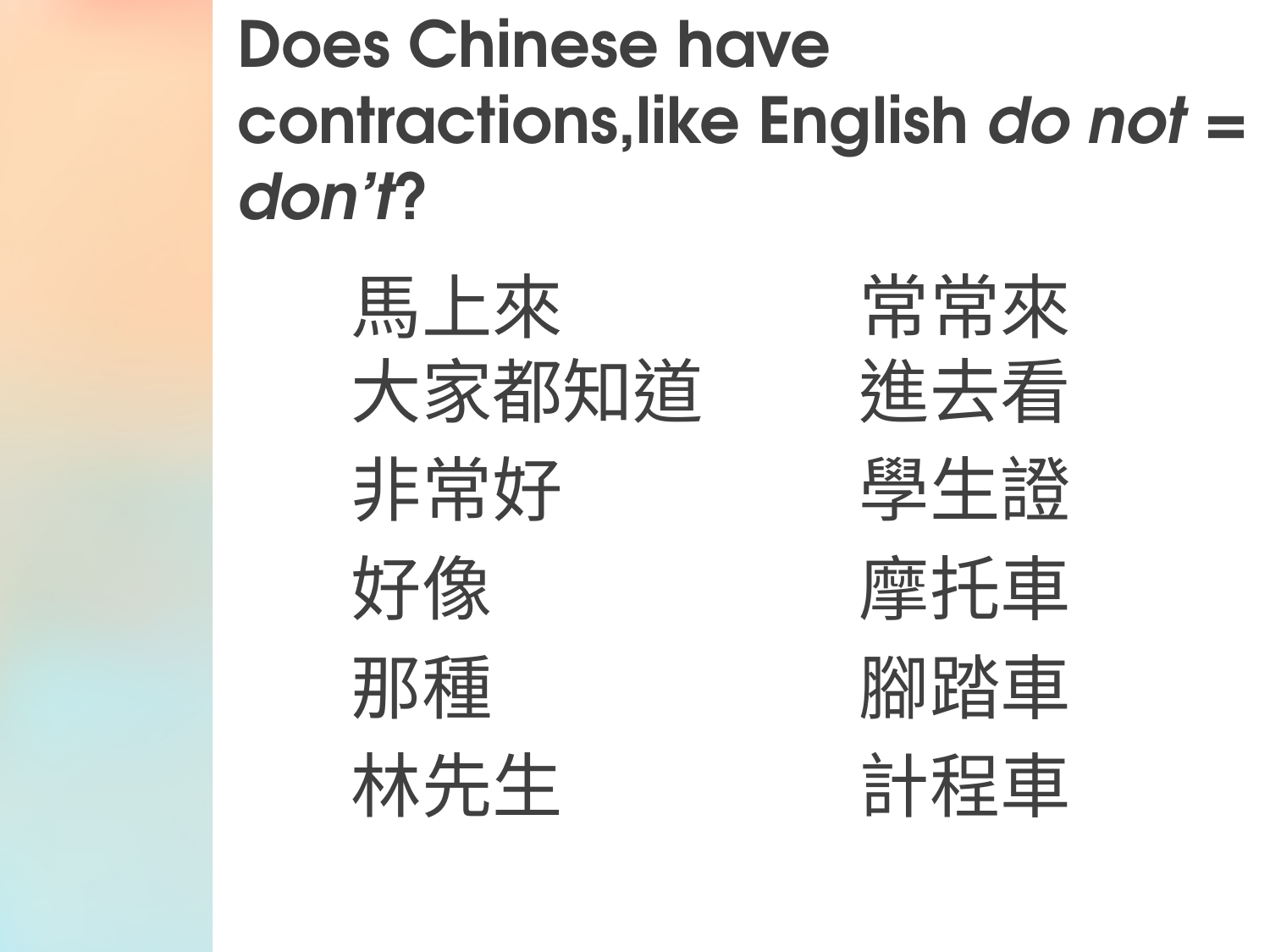

# Does Chinese have contractions,like English do not = don’t?
馬上來			常常來
大家都知道		進去看
非常好			學生證
好像			摩托車
那種			腳踏車
林先生			計程車